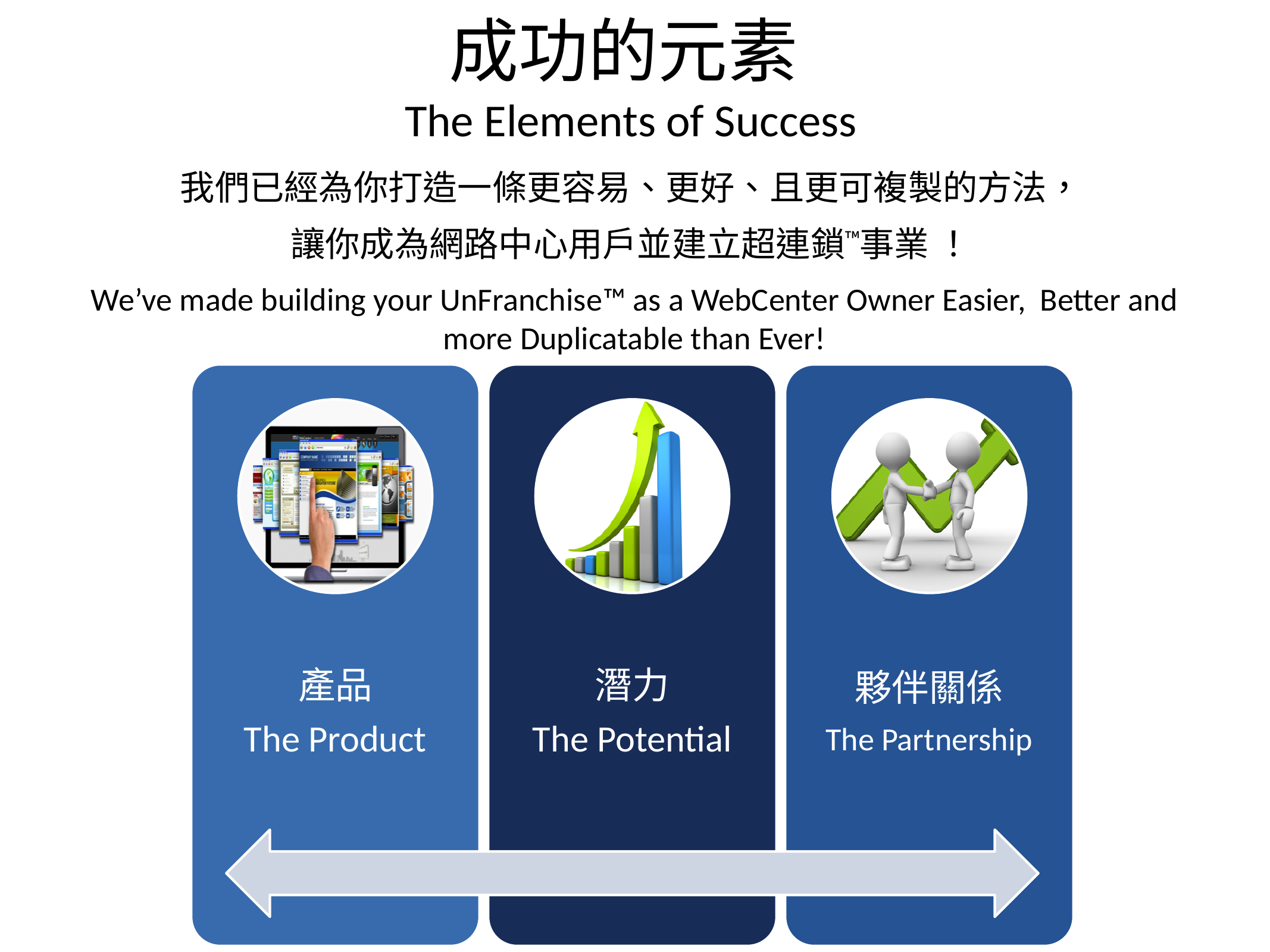

# 成功的元素 The Elements of Success
我們已經為你打造一條更容易、更好、且更可複製的方法，
讓你成為網路中心用戶並建立超連鎖™事業 ！
We’ve made building your UnFranchise™ as a WebCenter Owner Easier,  Better and more Duplicatable than Ever!
產品
The Product
潛力
The Potential
夥伴關係
The Partnership